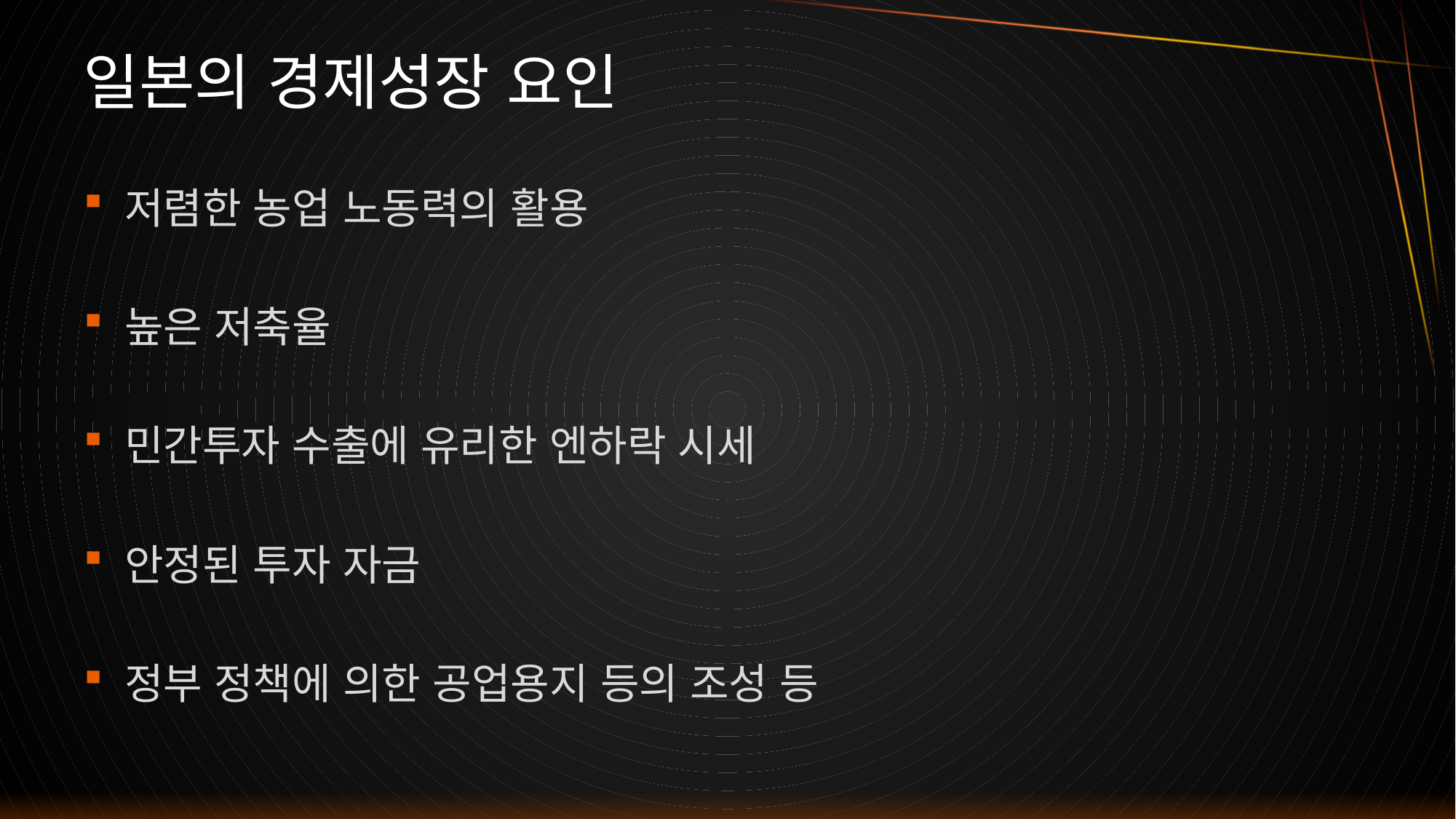

# 일본의 경제성장 요인

저렴한 농업 노동력의 활용

높은 저축율

민간투자 수출에 유리한 엔하락 시세

안정된 투자 자금

정부 정책에 의한 공업용지 등의 조성 등